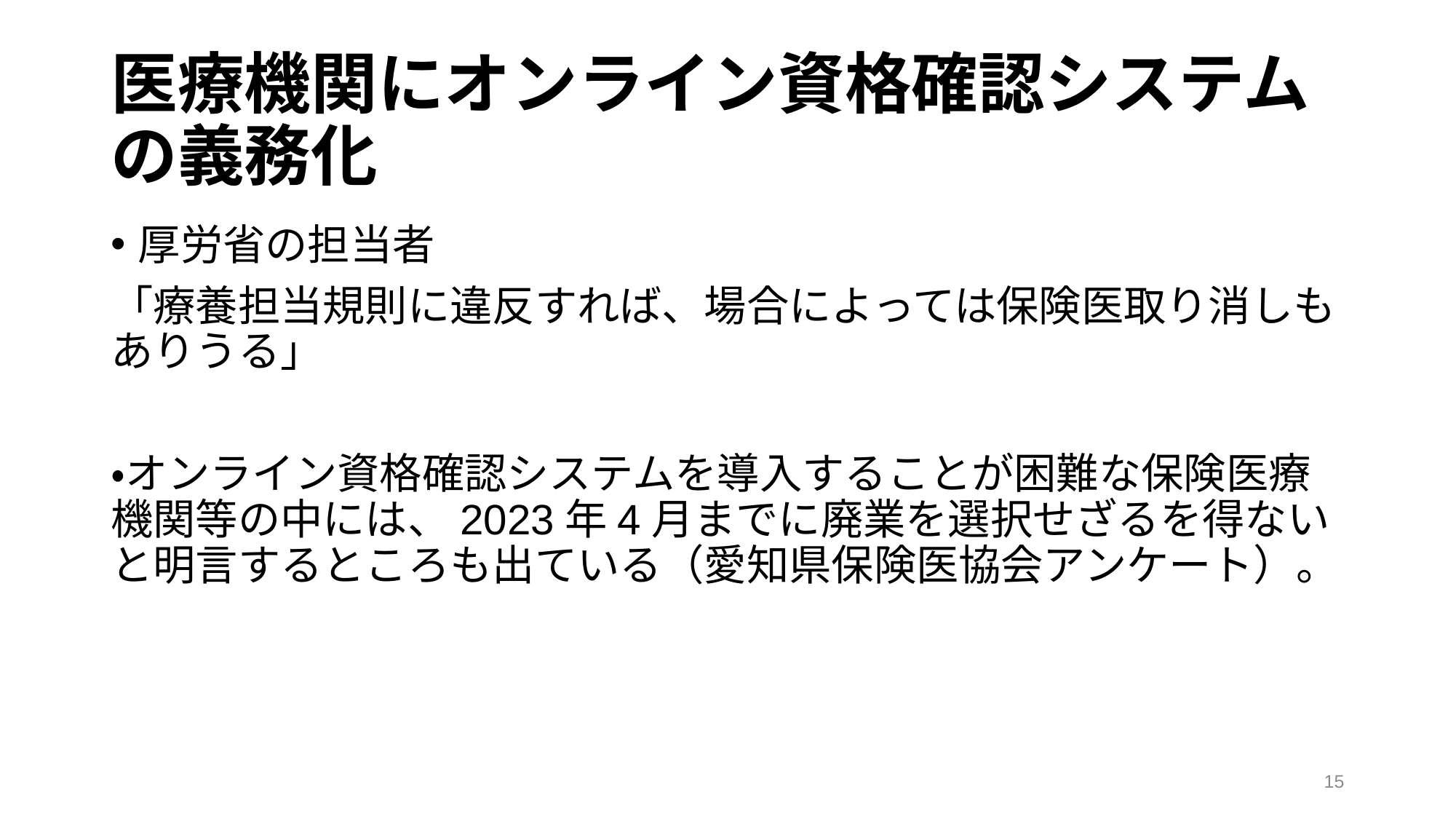

# 医療機関にオンライン資格確認システムの義務化
厚労省の担当者
「療養担当規則に違反すれば、場合によっては保険医取り消しもありうる」

・オンライン資格確認システムを導入することが困難な保険医療機関等の中には、2023年4月までに廃業を選択せざるを得ないと明言するところも出ている（愛知県保険医協会アンケート）。
15